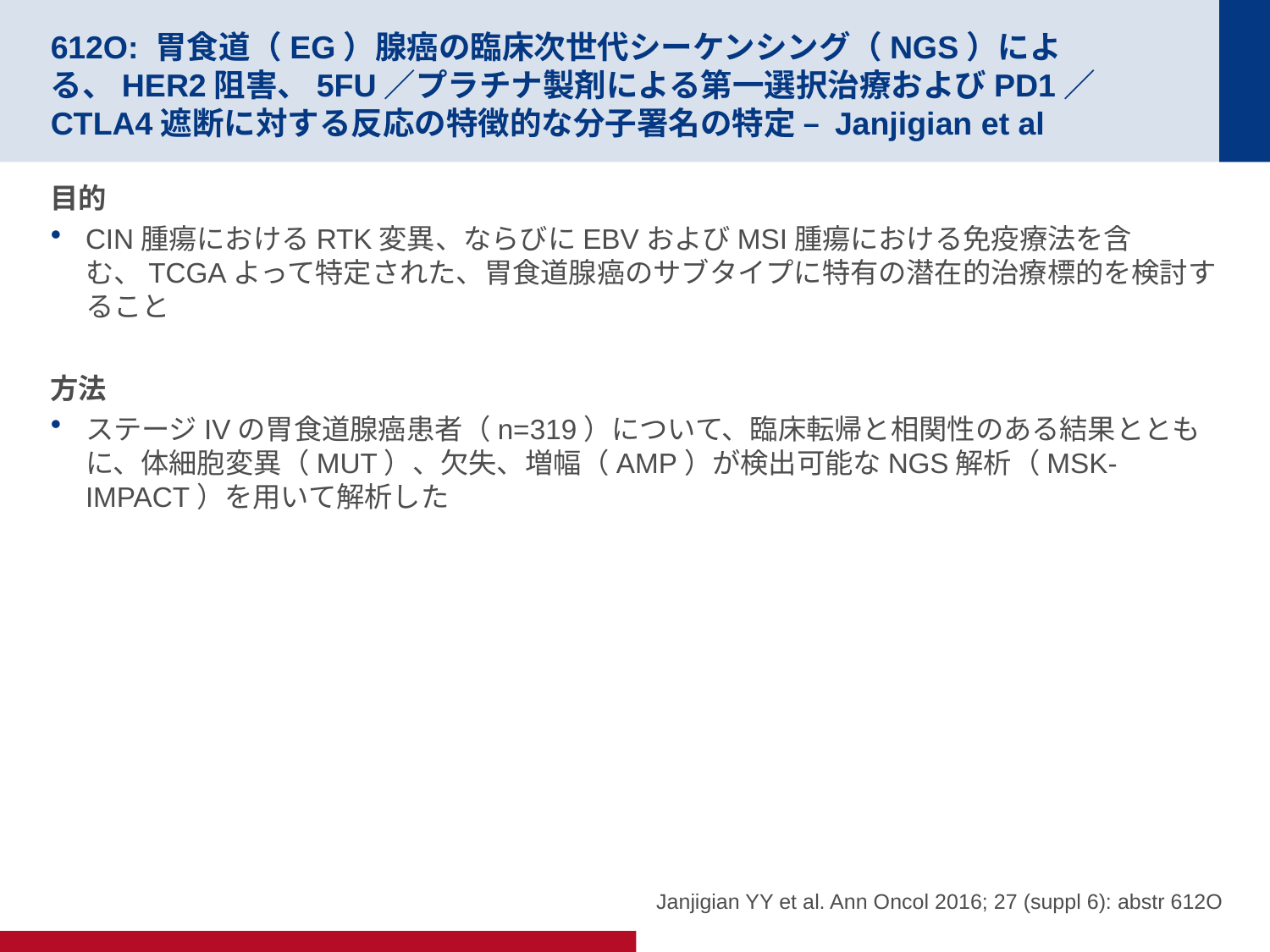

# 612O: 胃食道（EG）腺癌の臨床次世代シーケンシング（NGS）による、HER2阻害、5FU／プラチナ製剤による第一選択治療およびPD1／CTLA4遮断に対する反応の特徴的な分子署名の特定 – Janjigian et al
目的
CIN腫瘍におけるRTK変異、ならびにEBVおよびMSI腫瘍における免疫療法を含む、TCGAよって特定された、胃食道腺癌のサブタイプに特有の潜在的治療標的を検討すること

方法
ステージIVの胃食道腺癌患者（n=319）について、臨床転帰と相関性のある結果とともに、体細胞変異（MUT）、欠失、増幅（AMP）が検出可能なNGS解析（MSK-IMPACT）を用いて解析した

Janjigian YY et al. Ann Oncol 2016; 27 (suppl 6): abstr 612O